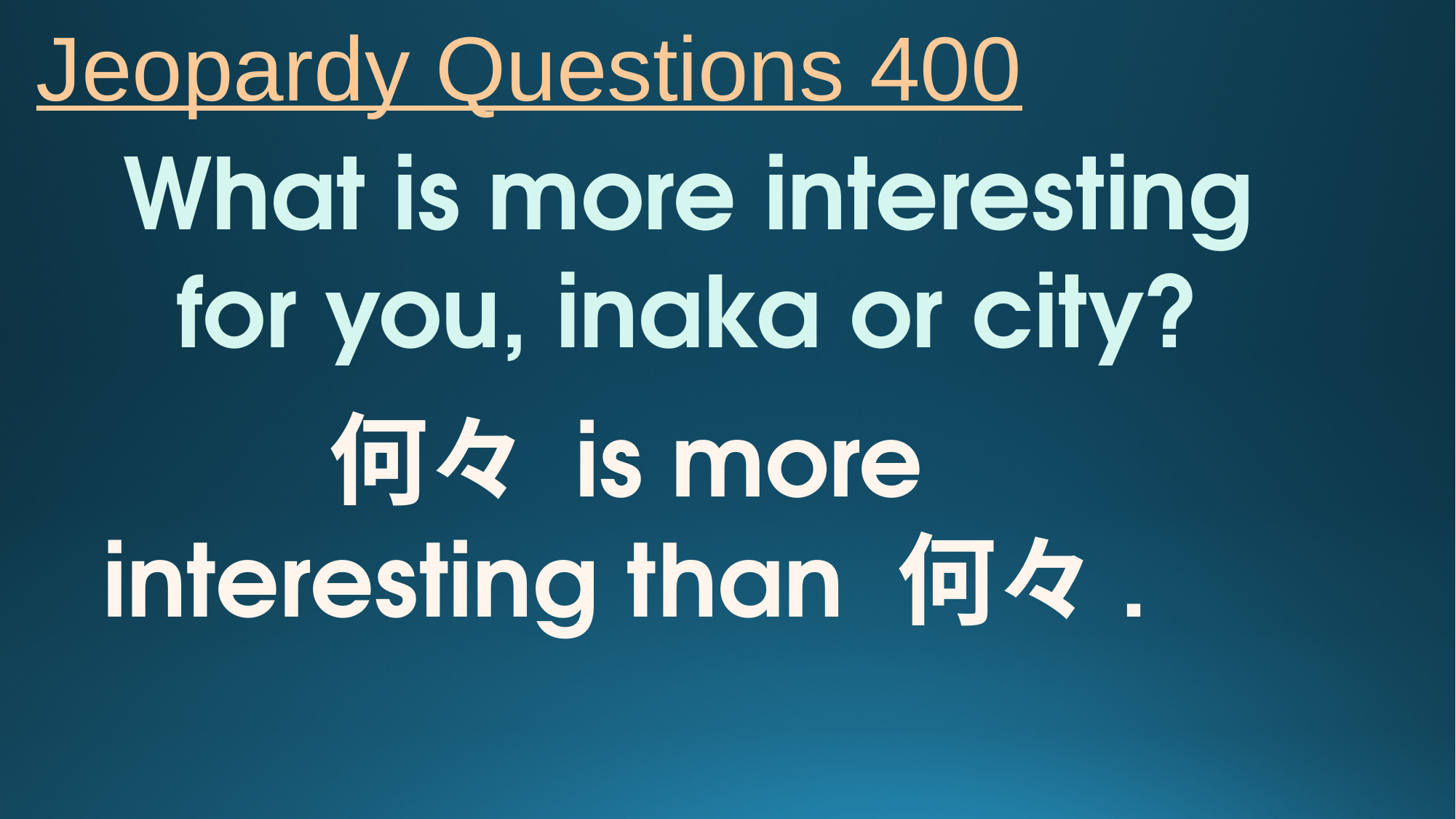

# Jeopardy Questions 400
What is more interesting for you, inaka or city?
何々 is more interesting than 何々.